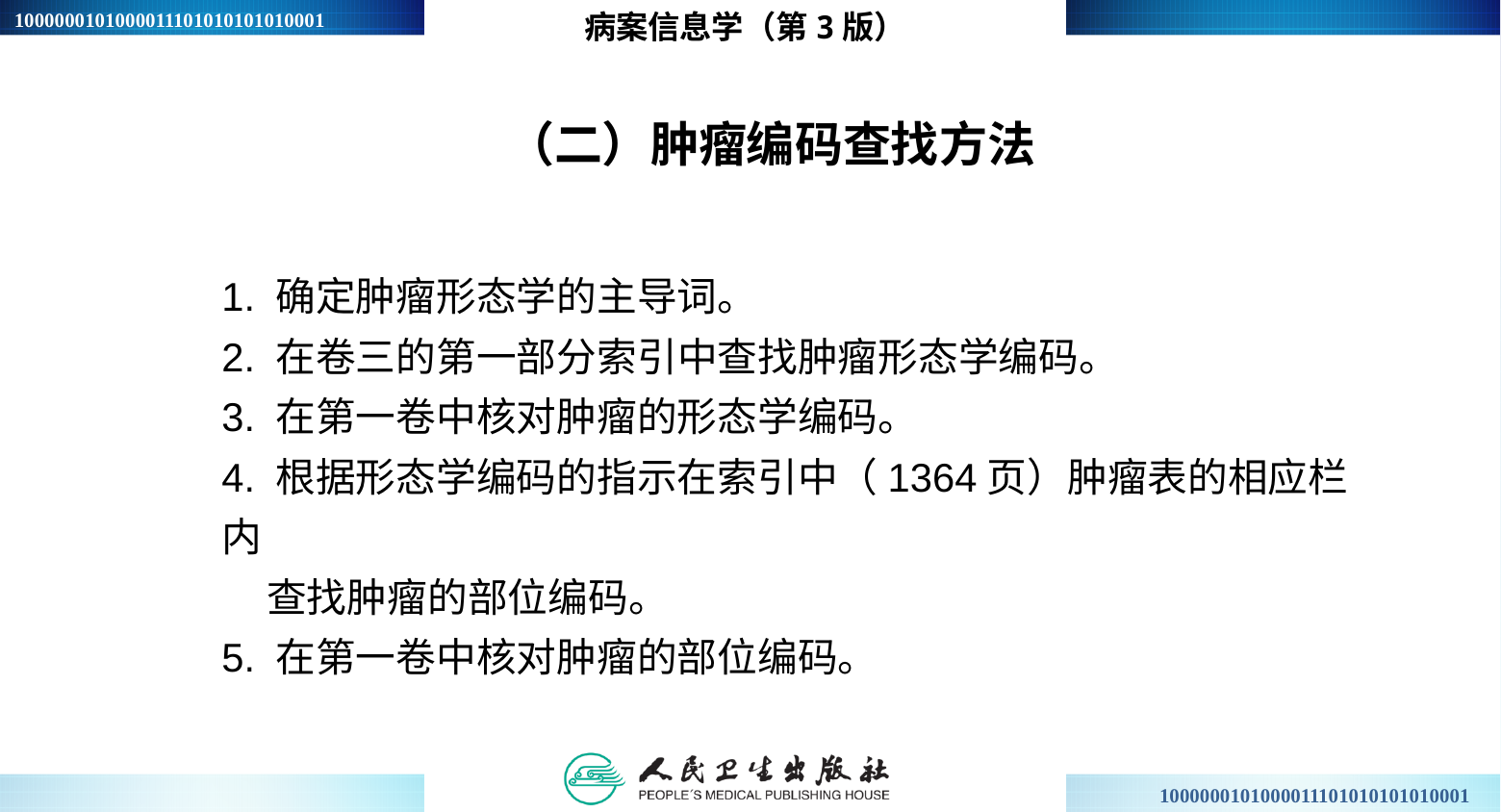

病案信息学（第3版）
# （二）肿瘤编码查找方法
1. 确定肿瘤形态学的主导词。
2. 在卷三的第一部分索引中查找肿瘤形态学编码。
3. 在第一卷中核对肿瘤的形态学编码。
4. 根据形态学编码的指示在索引中（1364页）肿瘤表的相应栏内
    查找肿瘤的部位编码。
5. 在第一卷中核对肿瘤的部位编码。